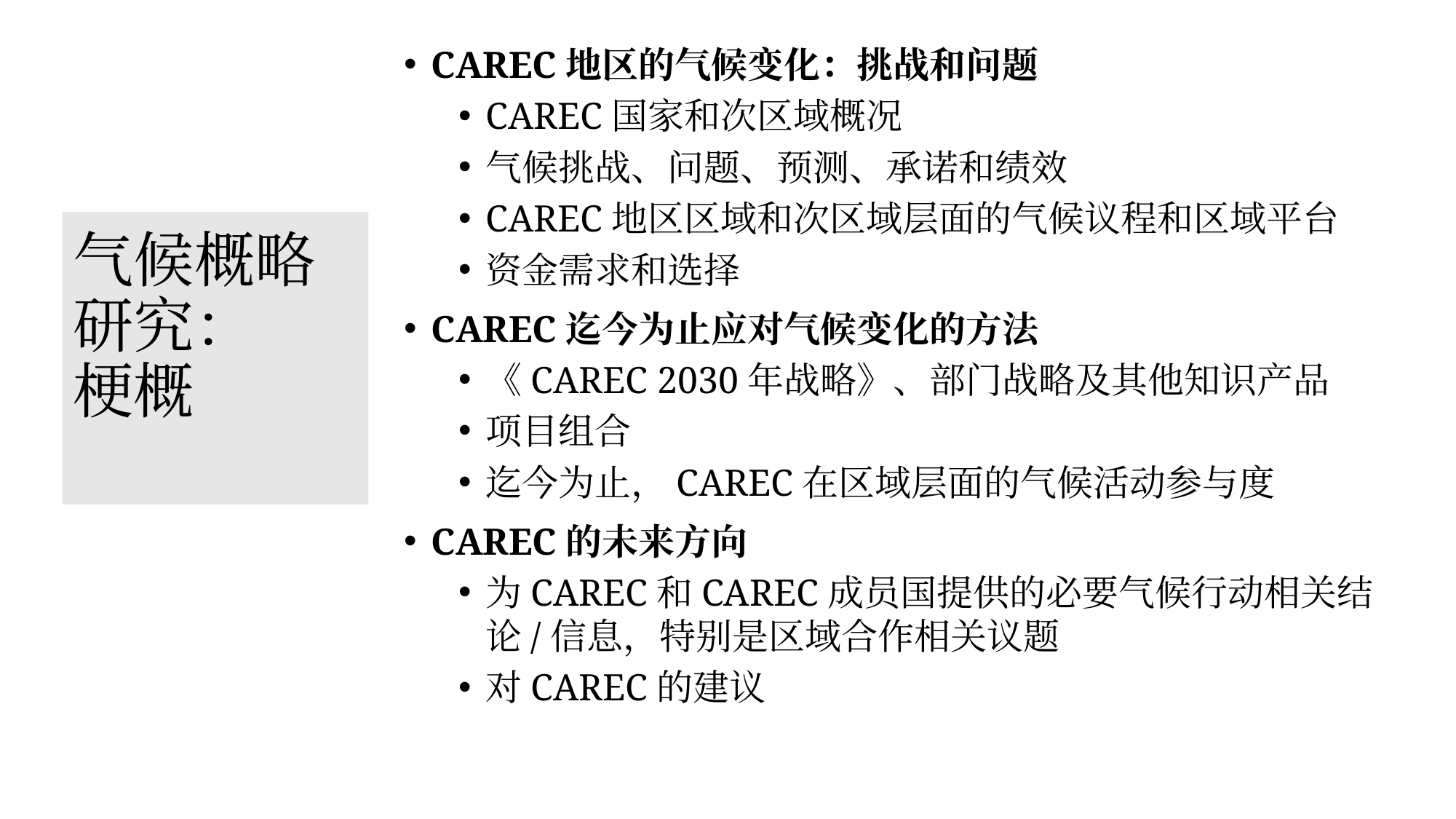

CAREC地区的气候变化：挑战和问题
CAREC国家和次区域概况
气候挑战、问题、预测、承诺和绩效
CAREC地区区域和次区域层面的气候议程和区域平台
资金需求和选择
CAREC迄今为止应对气候变化的方法
《CAREC 2030年战略》、部门战略及其他知识产品
项目组合
迄今为止，CAREC在区域层面的气候活动参与度
CAREC的未来方向
为CAREC和CAREC成员国提供的必要气候行动相关结论/信息，特别是区域合作相关议题
对CAREC的建议

# 气候概略 研究： 梗概